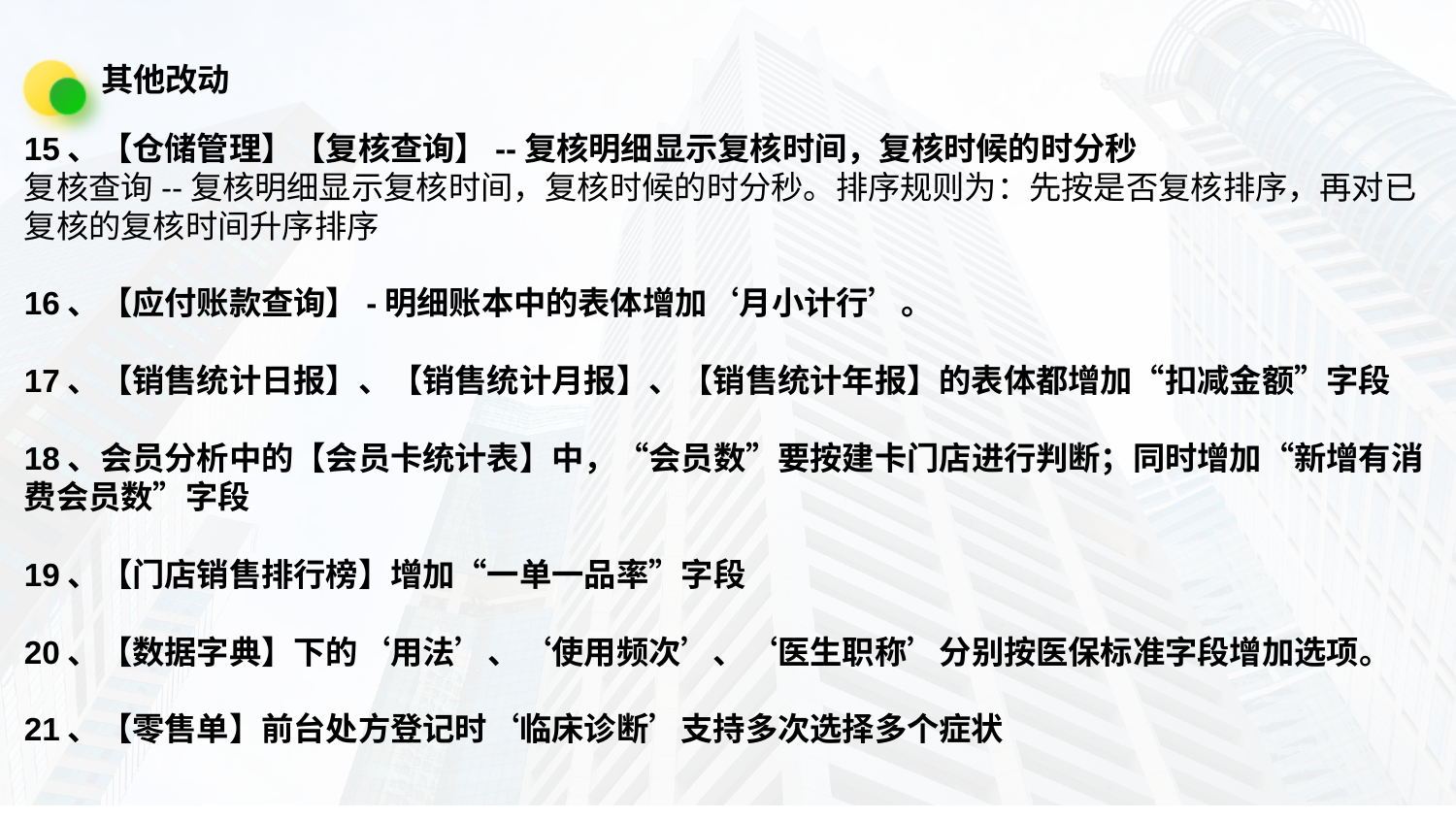

其他改动
15、【仓储管理】【复核查询】--复核明细显示复核时间，复核时候的时分秒
复核查询--复核明细显示复核时间，复核时候的时分秒。排序规则为：先按是否复核排序，再对已复核的复核时间升序排序

16、【应付账款查询】-明细账本中的表体增加‘月小计行’。

17、【销售统计日报】、【销售统计月报】、【销售统计年报】的表体都增加“扣减金额”字段

18、会员分析中的【会员卡统计表】中，“会员数”要按建卡门店进行判断；同时增加“新增有消费会员数”字段

19、【门店销售排行榜】增加“一单一品率”字段

20、【数据字典】下的‘用法’、‘使用频次’、‘医生职称’分别按医保标准字段增加选项。

21、【零售单】前台处方登记时‘临床诊断’支持多次选择多个症状